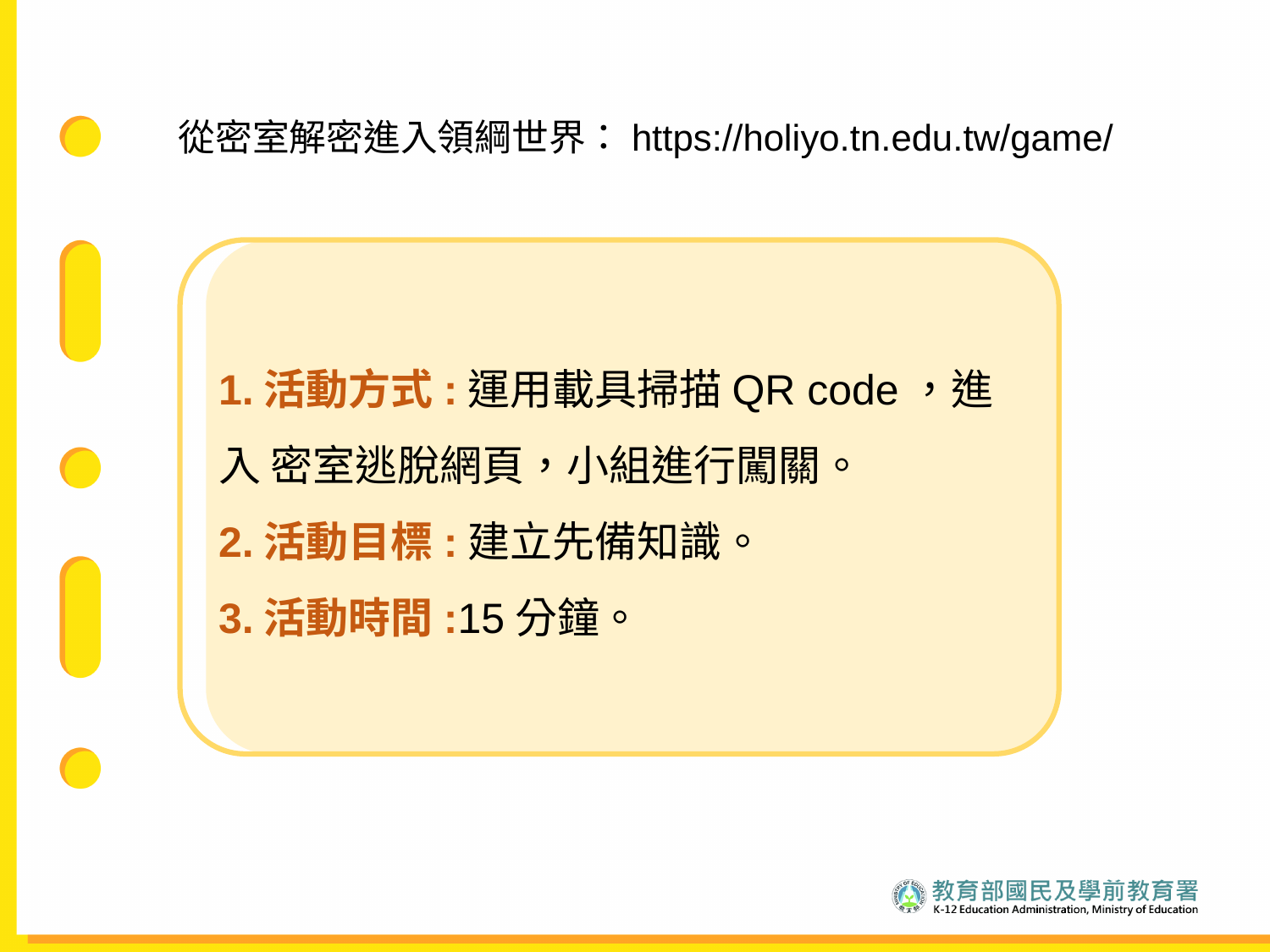

從密室解密進入領綱世界：https://holiyo.tn.edu.tw/game/

1.活動方式:運用載具掃描QR code，進入 密室逃脫網頁，小組進行闖關。
2.活動目標:建立先備知識。
3.活動時間:15分鐘。